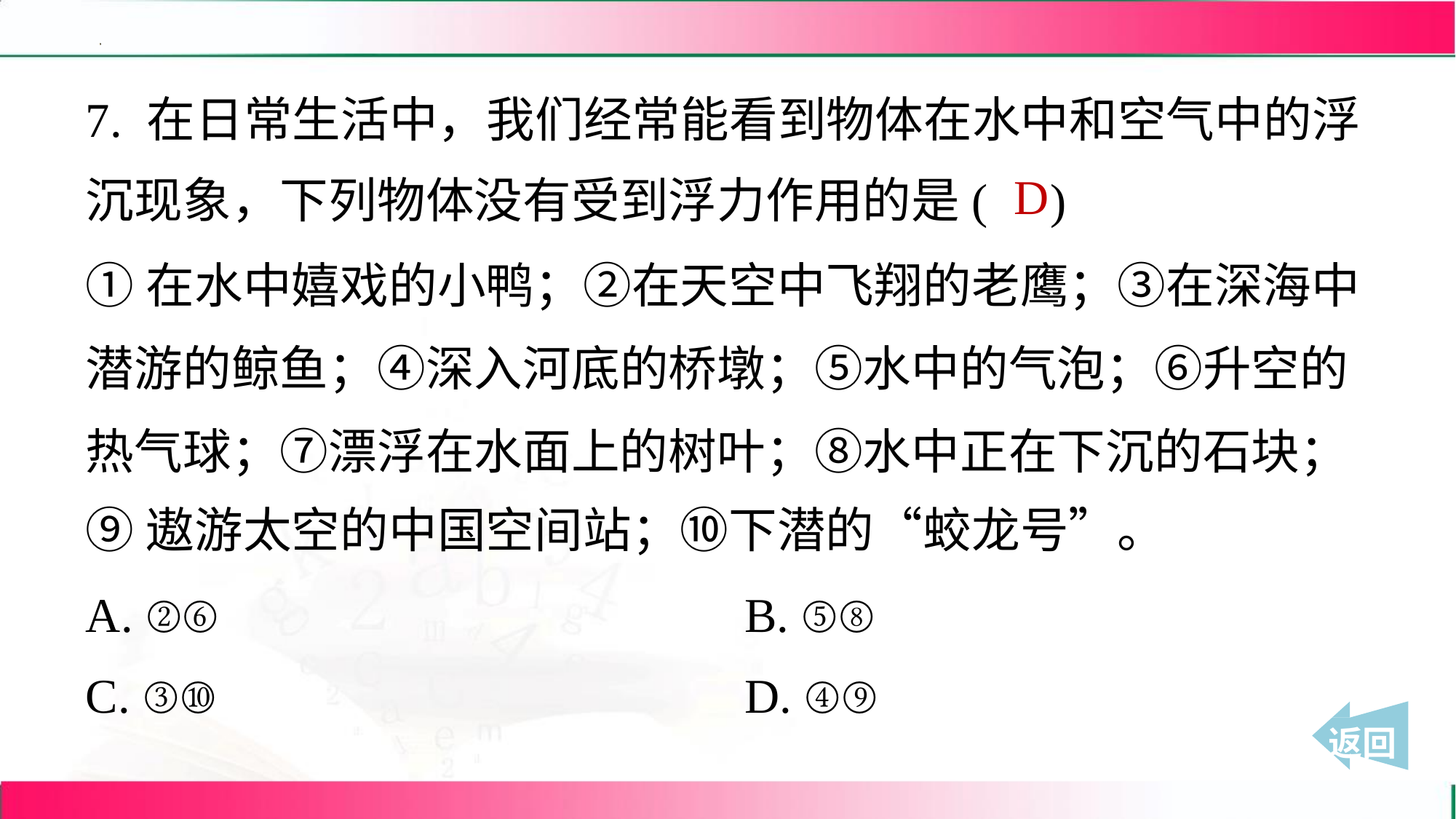

7. 在日常生活中，我们经常能看到物体在水中和空气中的浮
沉现象，下列物体没有受到浮力作用的是(     )
D
①在水中嬉戏的小鸭；②在天空中飞翔的老鹰；③在深海中
潜游的鲸鱼；④深入河底的桥墩；⑤水中的气泡；⑥升空的
热气球；⑦漂浮在水面上的树叶；⑧水中正在下沉的石块；
⑨遨游太空的中国空间站；⑩下潜的“蛟龙号”。
A. ②⑥	B. ⑤⑧
C. ③⑩	D. ④⑨
 返回